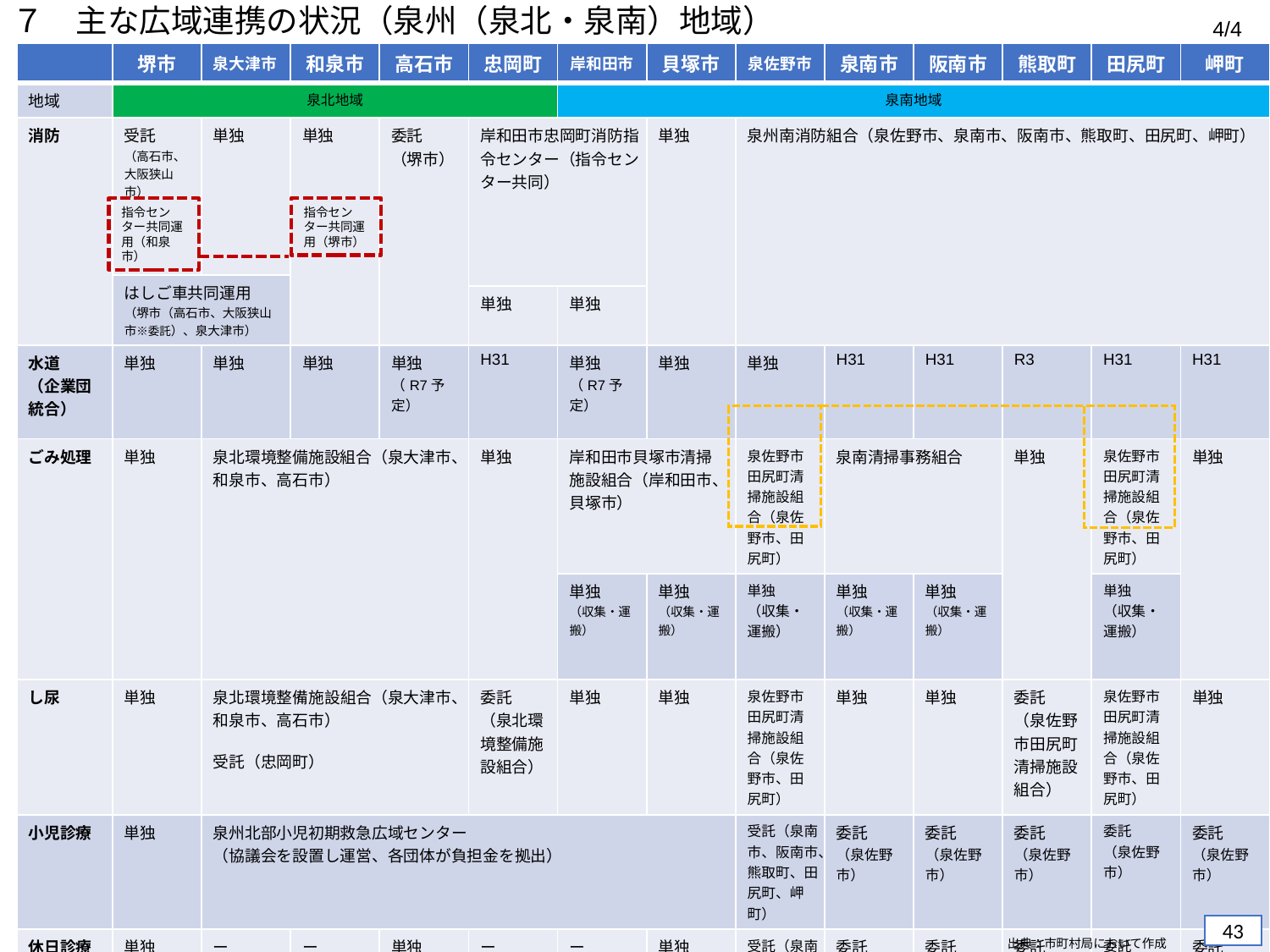

4/4
７　主な広域連携の状況（泉州（泉北・泉南）地域）
|  | 堺市 | 泉大津市 | 和泉市 | 高石市 | 忠岡町 | 岸和田市 | 貝塚市 | 泉佐野市 | 泉南市 | 阪南市 | 熊取町 | 田尻町 | 岬町 |
| --- | --- | --- | --- | --- | --- | --- | --- | --- | --- | --- | --- | --- | --- |
| 地域 | 泉北地域 |  |  |  |  | 泉南地域 |  |  |  |  |  |  |  |
| 消防 | 受託 （高石市、大阪狭山市） | 単独 | 単独 | 委託 （堺市） | 岸和田市忠岡町消防指令センター（指令センター共同） |  | 単独 | 泉州南消防組合（泉佐野市、泉南市、阪南市、熊取町、田尻町、岬町） |  |  |  |  |  |
|  | はしご車共同運用 （堺市（高石市、大阪狭山市※委託）、泉大津市） |  |  |  |  |  |  |  |  |  |  |  |  |
|  |  |  |  |  | 単独 | 単独 |  |  |  |  |  |  |  |
| 水道 （企業団統合） | 単独 | 単独 | 単独 | 単独 （R7予定） | H31 | 単独 （R7予定） | 単独 | 単独 | H31 | H31 | R3 | H31 | H31 |
| ごみ処理 | 単独 | 泉北環境整備施設組合（泉大津市、和泉市、高石市） |  |  | 単独 | 岸和田市貝塚市清掃施設組合（岸和田市、貝塚市） |  | 泉佐野市田尻町清掃施設組合（泉佐野市、田尻町） | 泉南清掃事務組合 |  | 単独 | 泉佐野市田尻町清掃施設組合（泉佐野市、田尻町） | 単独 |
|  |  |  |  |  |  | 単独 （収集・運搬） | 単独 （収集・運搬） | 単独 （収集・運搬） | 単独 （収集・運搬） | 単独 （収集・運搬） |  | 単独 （収集・運搬） |  |
| し尿 | 単独 | 泉北環境整備施設組合（泉大津市、和泉市、高石市） 受託（忠岡町） |  |  | 委託 （泉北環境整備施設組合） | 単独 | 単独 | 泉佐野市田尻町清掃施設組合（泉佐野市、田尻町） | 単独 | 単独 | 委託 （泉佐野市田尻町清掃施設組合） | 泉佐野市田尻町清掃施設組合（泉佐野市、田尻町） | 単独 |
| 小児診療 | 単独 | 泉州北部小児初期救急広域センター （協議会を設置し運営、各団体が負担金を拠出） |  |  | 泉北小児初期救急 |  |  | 受託（泉南市、阪南市、熊取町、田尻町、岬町） | 委託 （泉佐野市） | 委託 （泉佐野市） | 委託 （泉佐野市） | 委託 （泉佐野市） | 委託 （泉佐野市） |
| 休日診療 | 単独 | ー | ー | 単独 | ー | ー | 単独 | 受託（泉南市、阪南市、熊取町、田尻町、岬町） | 委託 （泉佐野市） | 委託 （泉佐野市） | 委託 （泉佐野市） | 委託 （泉佐野市） | 委託 （泉佐野市） |
指令センター共同運用（和泉市）
指令センター共同運用（堺市）

43
出典：市町村局において作成